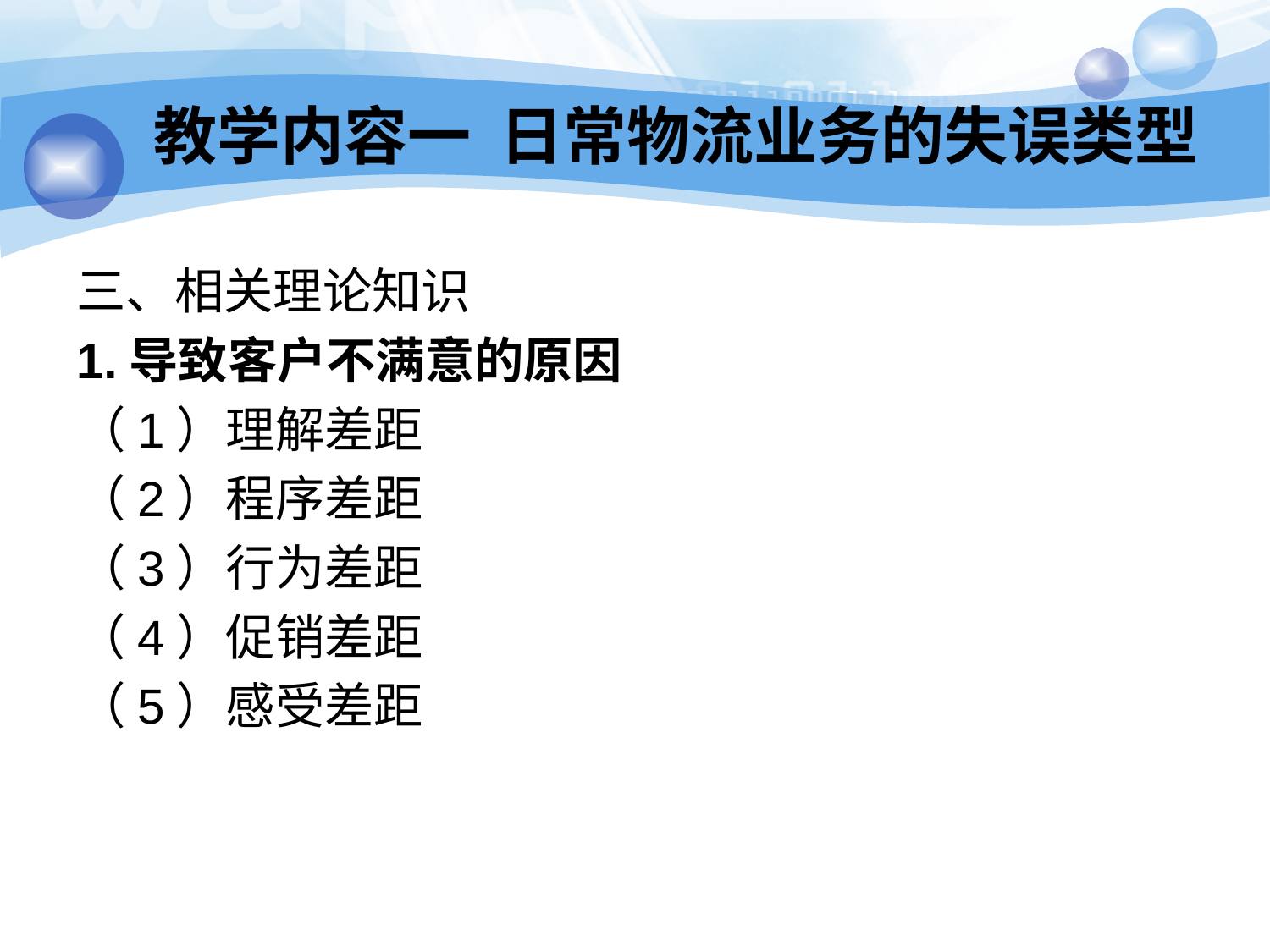

# 教学内容一  日常物流业务的失误类型
三、相关理论知识
1.导致客户不满意的原因
（1）理解差距
（2）程序差距
（3）行为差距
（4）促销差距
（5）感受差距